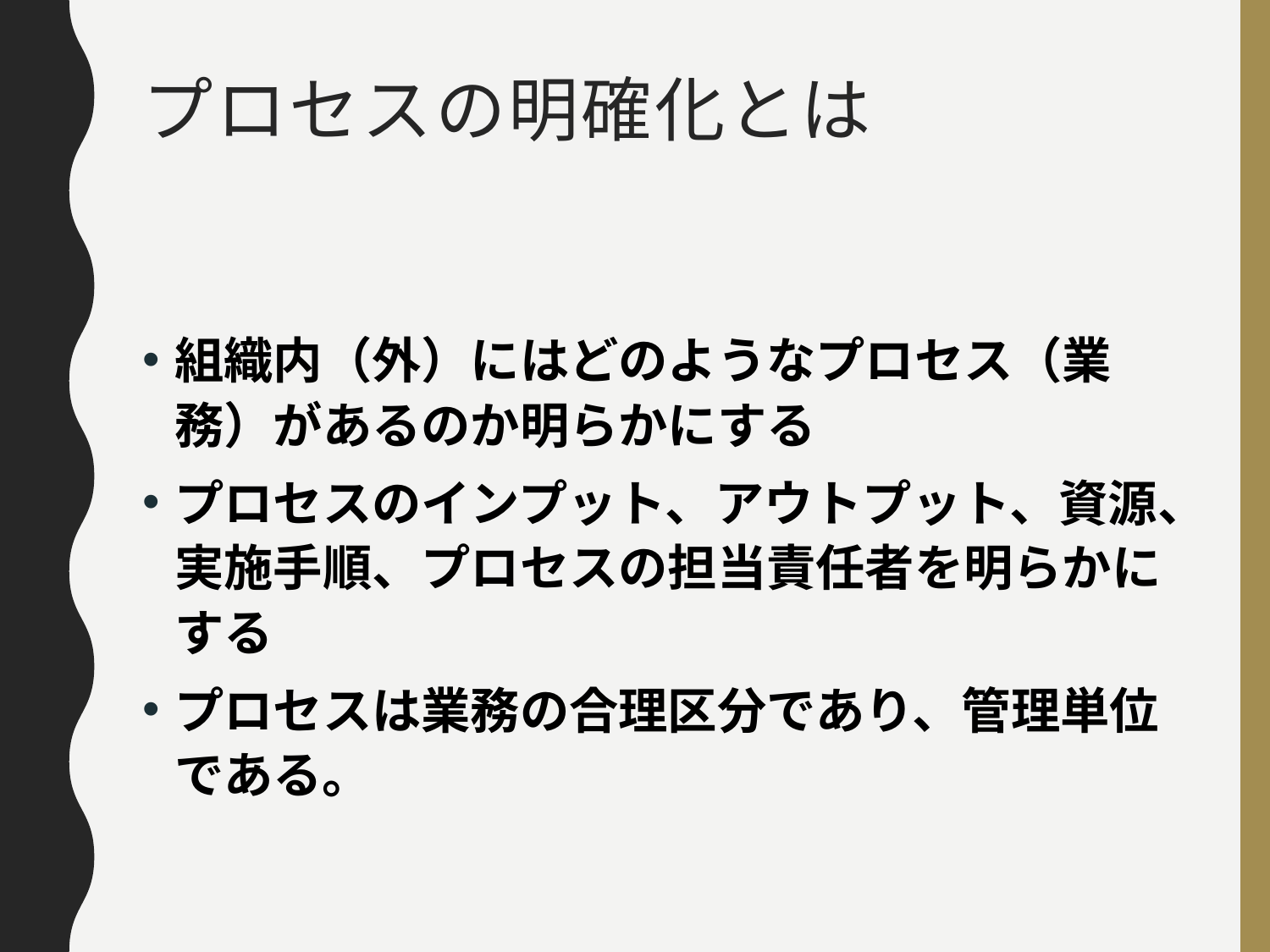

# プロセスの明確化とは
組織内（外）にはどのようなプロセス（業務）があるのか明らかにする
プロセスのインプット、アウトプット、資源、実施手順、プロセスの担当責任者を明らかにする
プロセスは業務の合理区分であり、管理単位である。